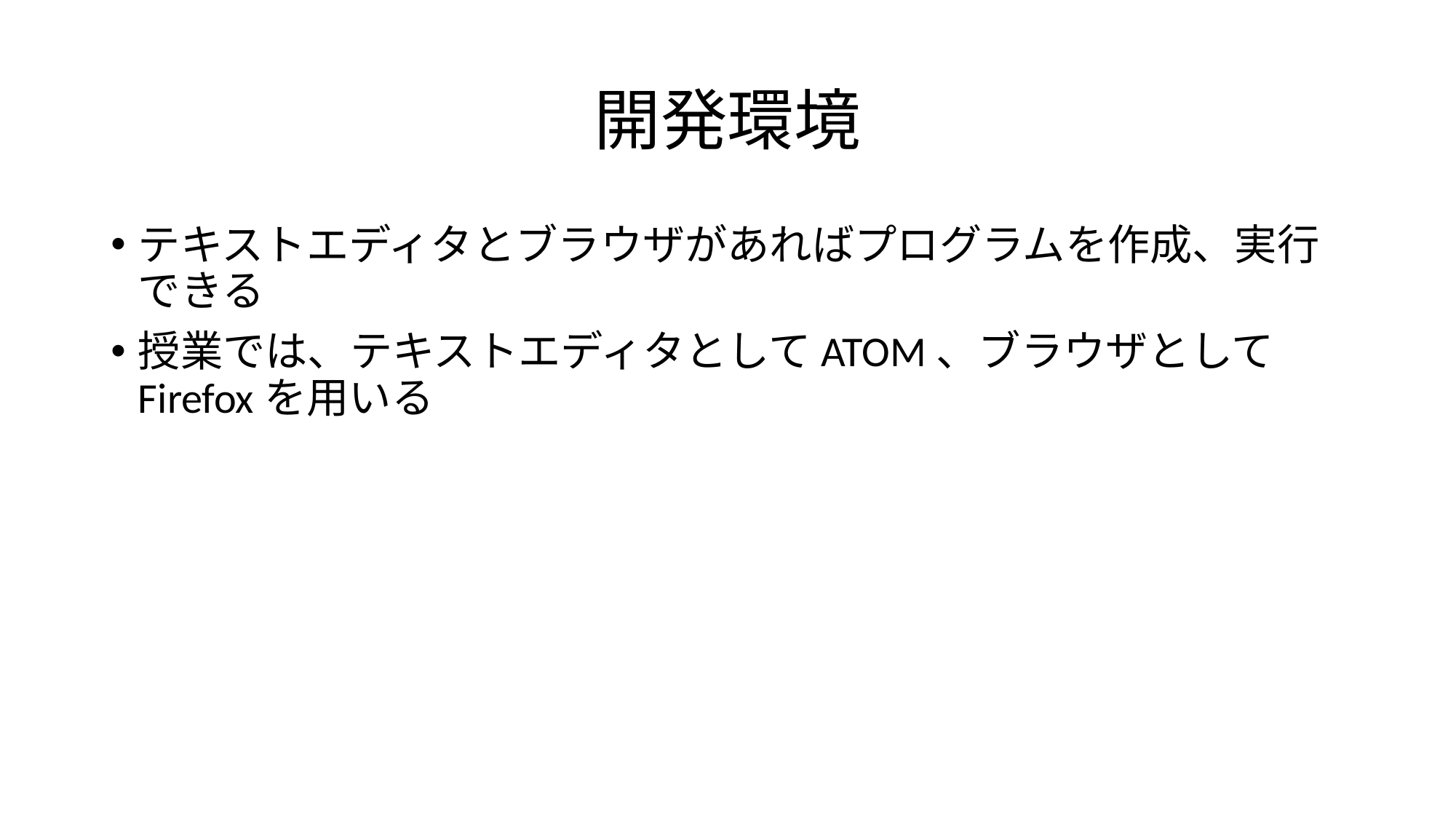

# 開発環境
テキストエディタとブラウザがあればプログラムを作成、実行できる
授業では、テキストエディタとしてATOM、ブラウザとしてFirefoxを用いる